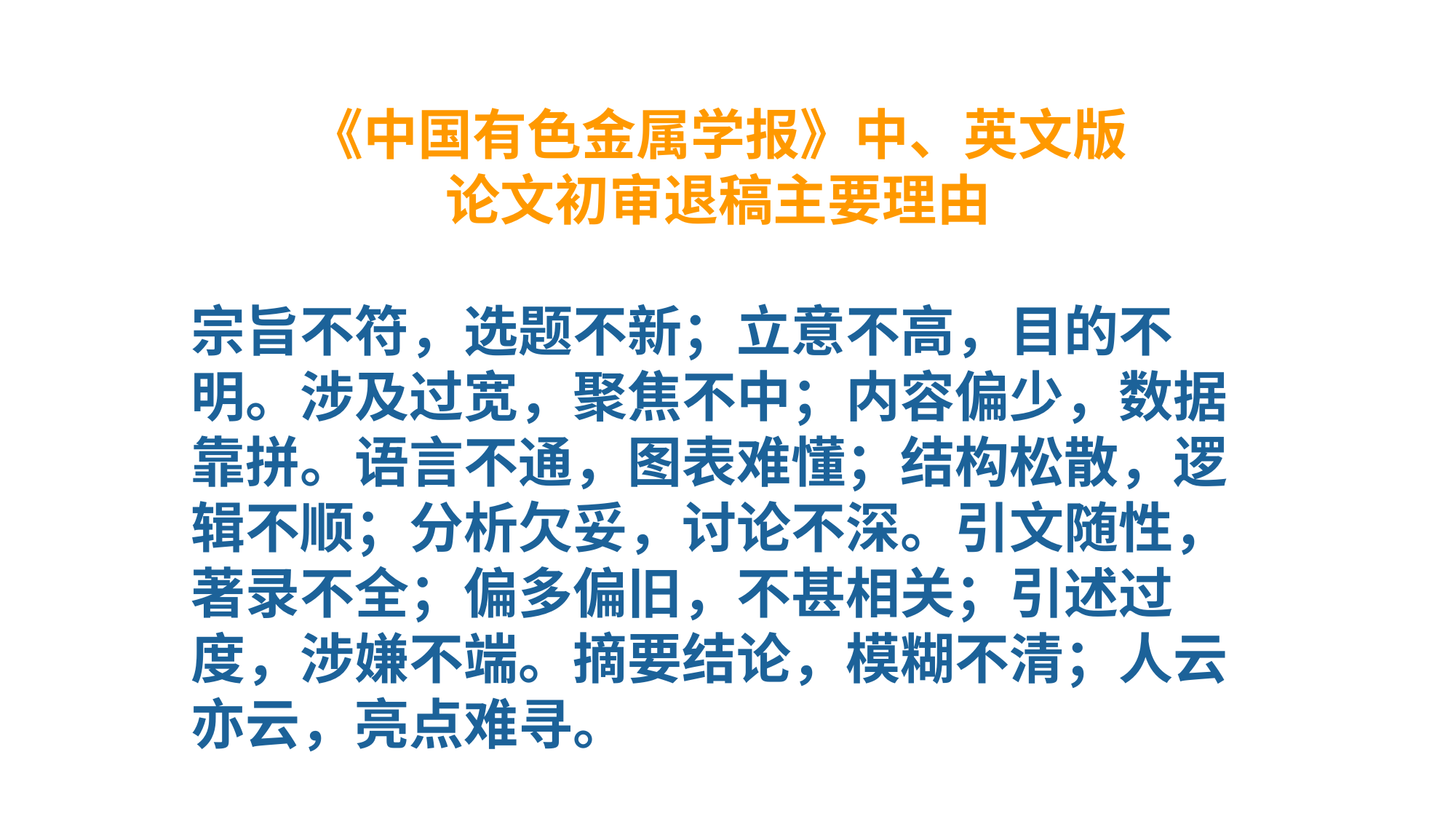

《中国有色金属学报》中、英文版
论文初审退稿主要理由

宗旨不符，选题不新；立意不高，目的不明。涉及过宽，聚焦不中；内容偏少，数据靠拼。语言不通，图表难懂；结构松散，逻辑不顺；分析欠妥，讨论不深。引文随性，著录不全；偏多偏旧，不甚相关；引述过度，涉嫌不端。摘要结论，模糊不清；人云亦云，亮点难寻。